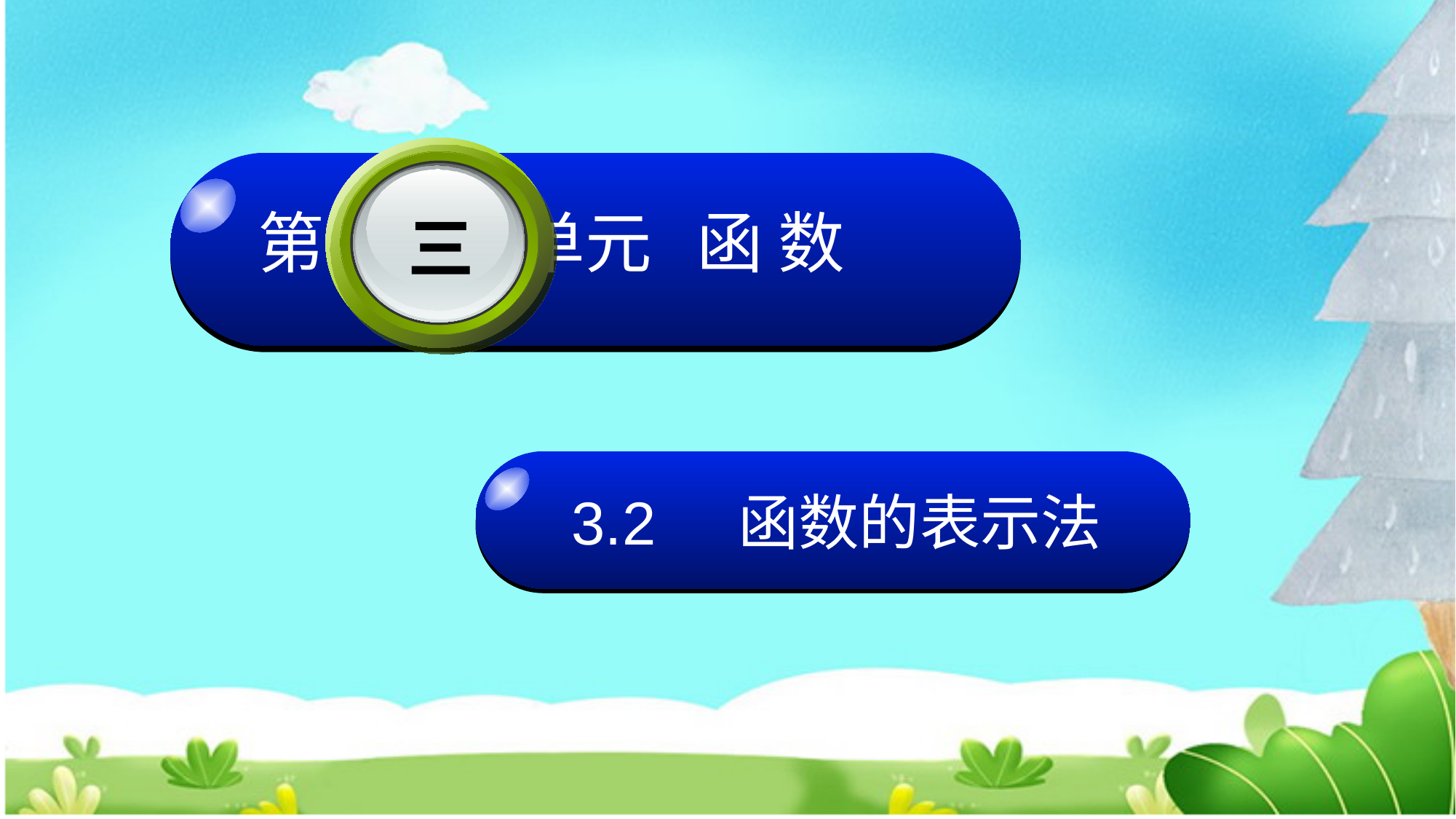

三

第             单元   函 数

3.2    函数的表示法